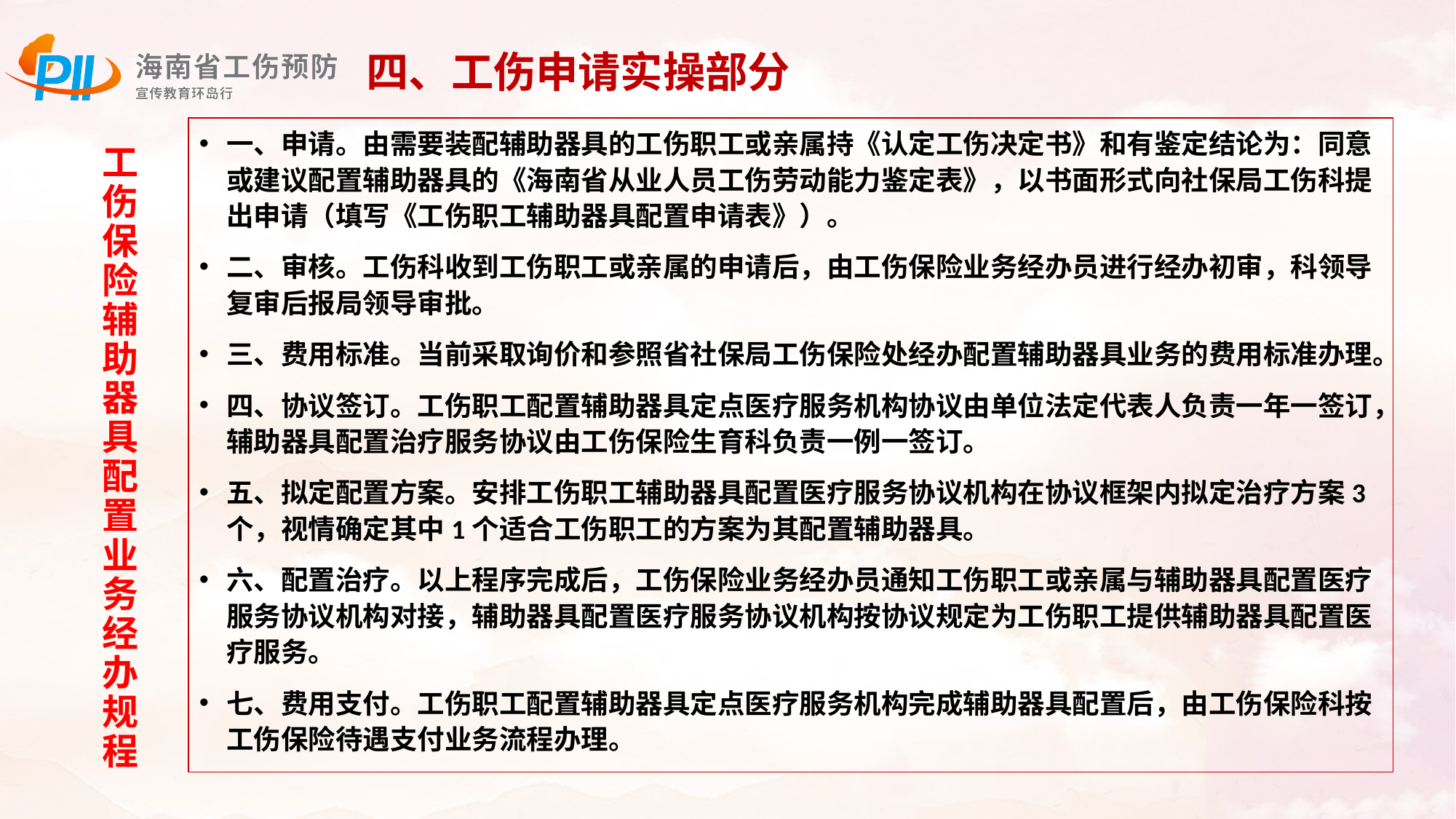

四、工伤申请实操部分
一、申请。由需要装配辅助器具的工伤职工或亲属持《认定工伤决定书》和有鉴定结论为：同意或建议配置辅助器具的《海南省从业人员工伤劳动能力鉴定表》，以书面形式向社保局工伤科提出申请（填写《工伤职工辅助器具配置申请表》）。
二、审核。工伤科收到工伤职工或亲属的申请后，由工伤保险业务经办员进行经办初审，科领导复审后报局领导审批。
三、费用标准。当前采取询价和参照省社保局工伤保险处经办配置辅助器具业务的费用标准办理。
四、协议签订。工伤职工配置辅助器具定点医疗服务机构协议由单位法定代表人负责一年一签订，辅助器具配置治疗服务协议由工伤保险生育科负责一例一签订。
五、拟定配置方案。安排工伤职工辅助器具配置医疗服务协议机构在协议框架内拟定治疗方案3个，视情确定其中1个适合工伤职工的方案为其配置辅助器具。
六、配置治疗。以上程序完成后，工伤保险业务经办员通知工伤职工或亲属与辅助器具配置医疗服务协议机构对接，辅助器具配置医疗服务协议机构按协议规定为工伤职工提供辅助器具配置医疗服务。
七、费用支付。工伤职工配置辅助器具定点医疗服务机构完成辅助器具配置后，由工伤保险科按工伤保险待遇支付业务流程办理。
# 工伤保险辅助器具配置业务经办规程